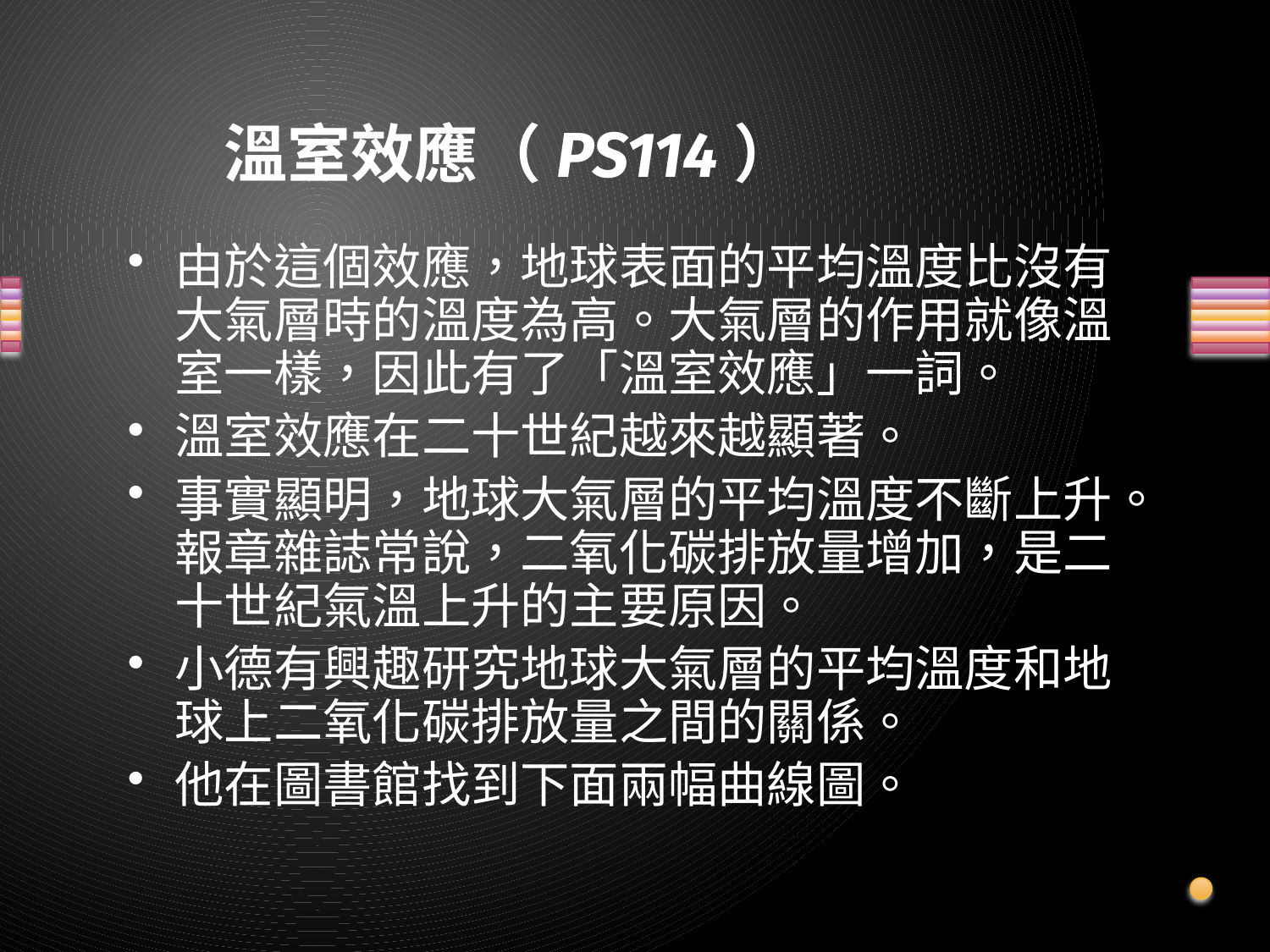

# 溫室效應（PS114）
由於這個效應，地球表面的平均溫度比沒有大氣層時的溫度為高。大氣層的作用就像溫室一樣，因此有了「溫室效應」一詞。
溫室效應在二十世紀越來越顯著。
事實顯明，地球大氣層的平均溫度不斷上升。報章雜誌常說，二氧化碳排放量增加，是二十世紀氣溫上升的主要原因。
小德有興趣研究地球大氣層的平均溫度和地球上二氧化碳排放量之間的關係。
他在圖書館找到下面兩幅曲線圖。